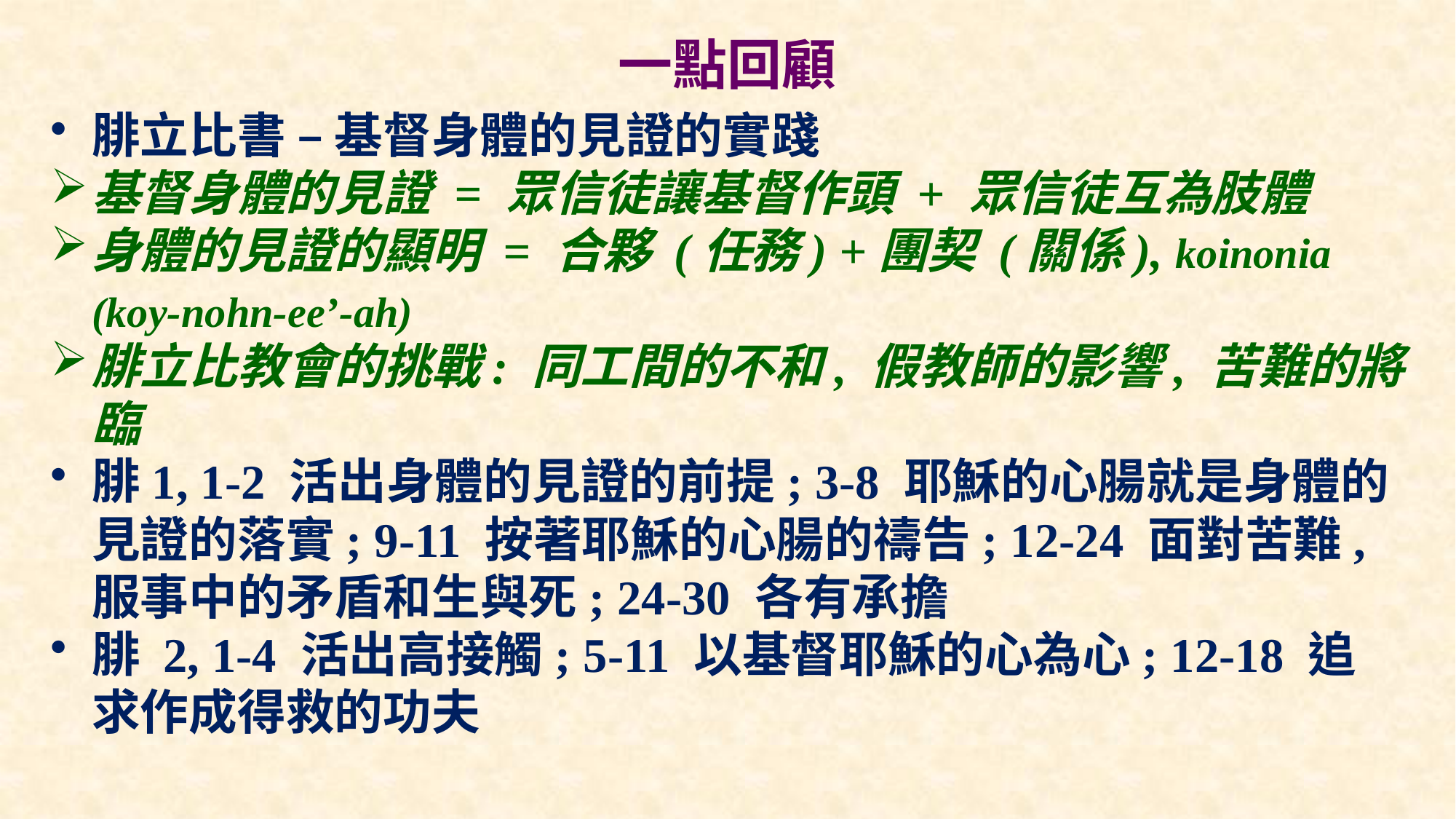

# 一點回顧
腓立比書 – 基督身體的見證的實踐
基督身體的見證 = 眾信徒讓基督作頭 + 眾信徒互為肢體
身體的見證的顯明 = 合夥 (任務) +團契 (關係), koinonia (koy-nohn-ee’-ah)
腓立比教會的挑戰: 同工間的不和, 假教師的影響, 苦難的將臨
腓1, 1-2 活出身體的見證的前提; 3-8 耶穌的心腸就是身體的見證的落實; 9-11 按著耶穌的心腸的禱告; 12-24 面對苦難, 服事中的矛盾和生與死; 24-30 各有承擔
腓 2, 1-4 活出高接觸; 5-11 以基督耶穌的心為心; 12-18 追求作成得救的功夫